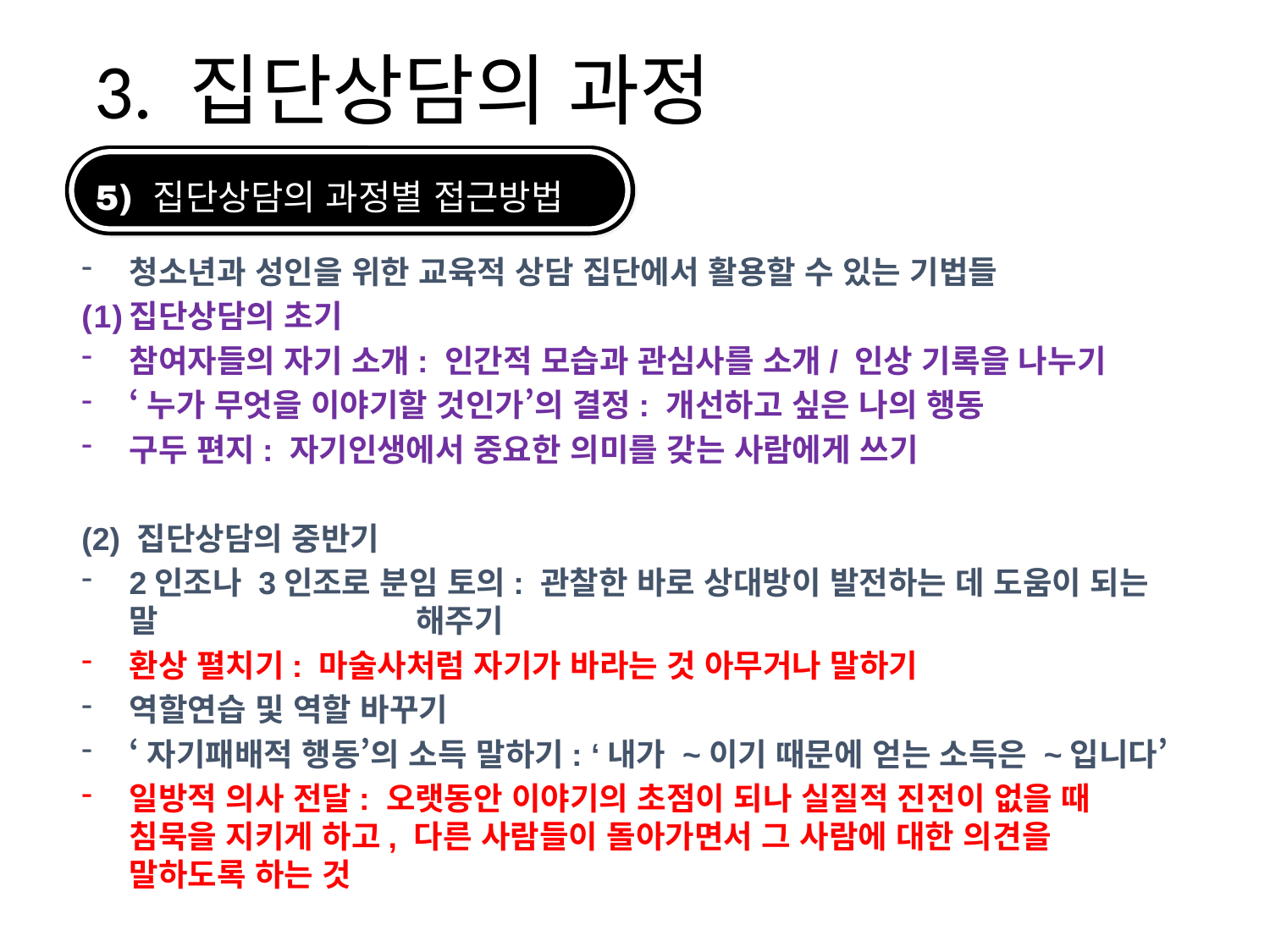

3. 집단상담의 과정

5) 집단상담의 과정별 접근방법
청소년과 성인을 위한 교육적 상담 집단에서 활용할 수 있는 기법들
집단상담의 초기
참여자들의 자기 소개: 인간적 모습과 관심사를 소개/ 인상 기록을 나누기
‘누가 무엇을 이야기할 것인가’의 결정: 개선하고 싶은 나의 행동
구두 편지: 자기인생에서 중요한 의미를 갖는 사람에게 쓰기

(2) 집단상담의 중반기
2인조나 3인조로 분임 토의: 관찰한 바로 상대방이 발전하는 데 도움이 되는 말                             해주기
환상 펼치기: 마술사처럼 자기가 바라는 것 아무거나 말하기
역할연습 및 역할 바꾸기
‘자기패배적 행동’의 소득 말하기: ‘내가 ~이기 때문에 얻는 소득은 ~입니다’
일방적 의사 전달: 오랫동안 이야기의 초점이 되나 실질적 진전이 없을 때  침묵을 지키게 하고, 다른 사람들이 돌아가면서 그 사람에 대한 의견을 말하도록 하는 것